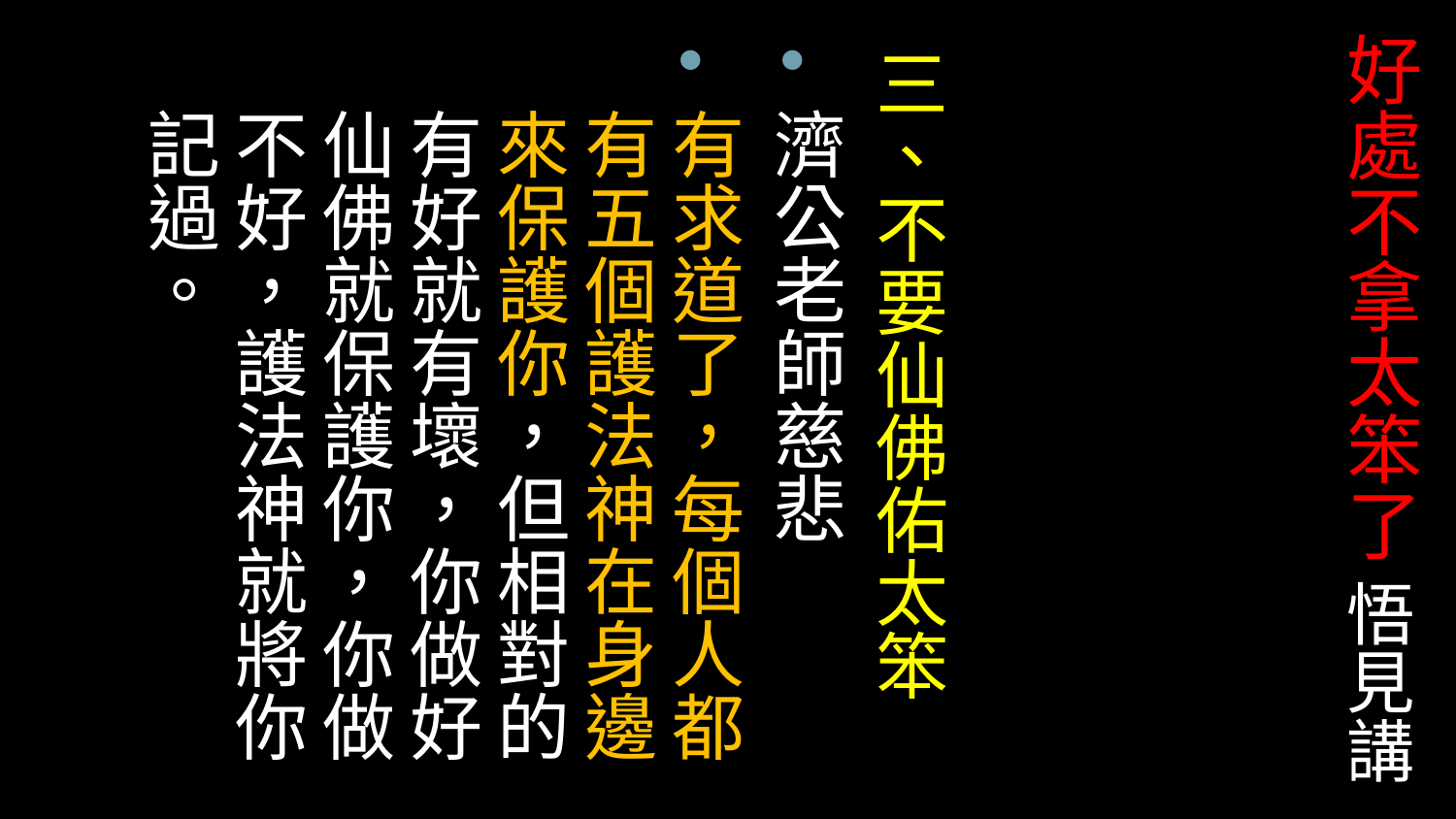

# 好處不拿太笨了 悟見講
三、不要仙佛佑太笨
濟公老師慈悲
有求道了，每個人都有五個護法神在身邊來保護你，但相對的有好就有壞，你做好仙佛就保護你，你做不好，護法神就將你記過。